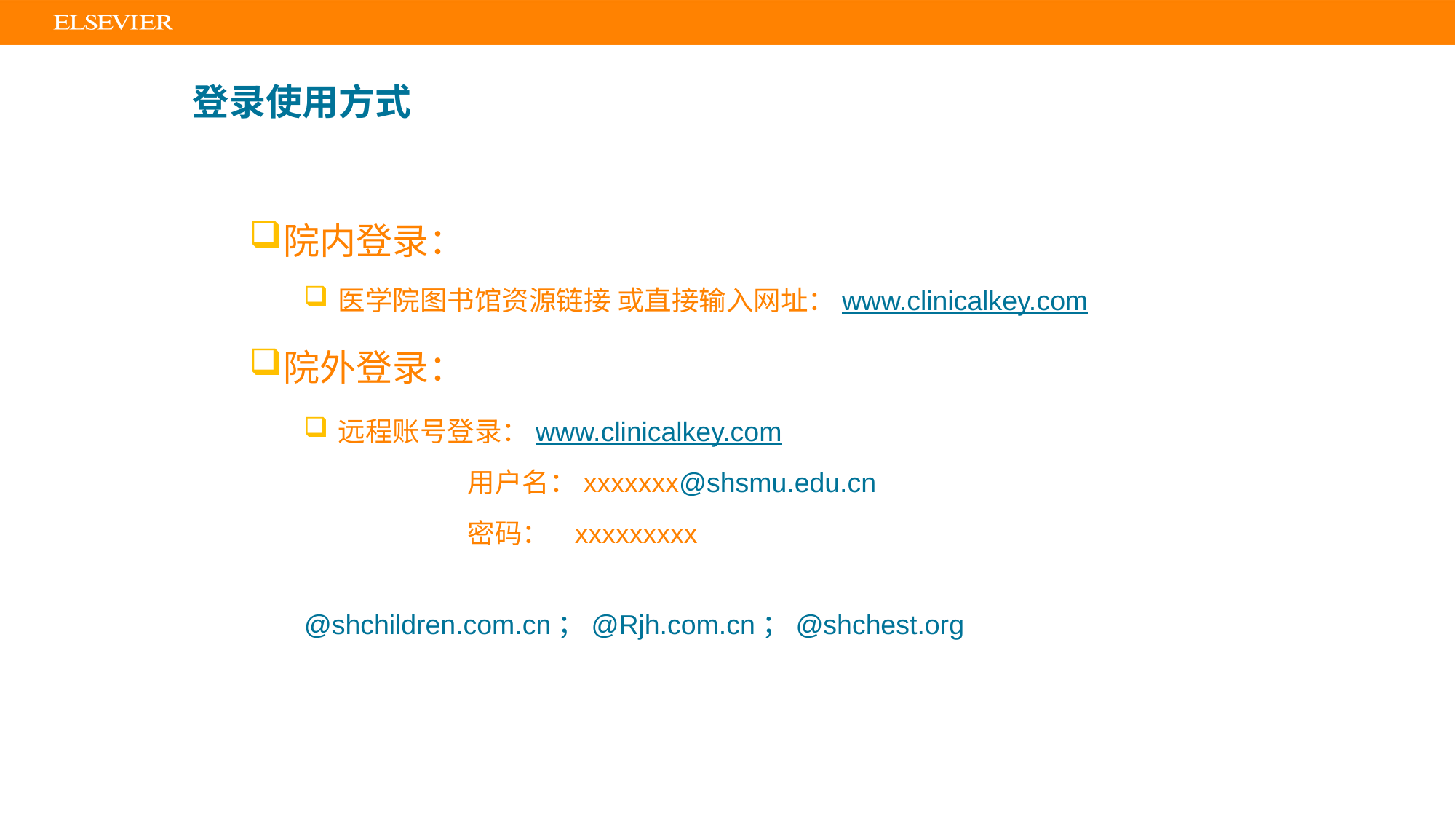

登录使用方式
院内登录：
医学院图书馆资源链接 或直接输入网址：www.clinicalkey.com
院外登录：
远程账号登录：www.clinicalkey.com
		用户名：xxxxxxx@shsmu.edu.cn
		密码：   xxxxxxxxx

@shchildren.com.cn；@Rjh.com.cn；@shchest.org